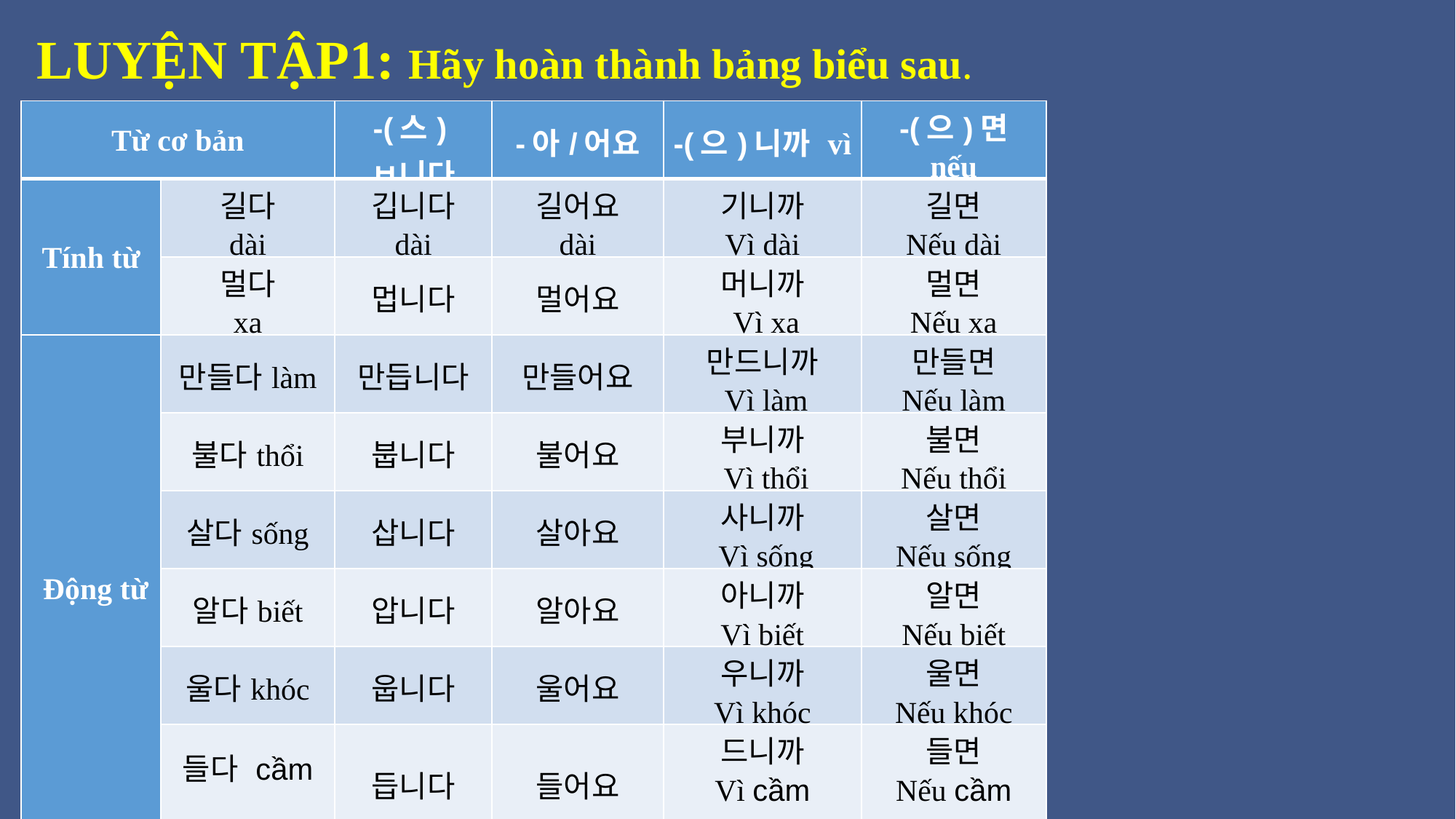

LUYỆN TẬP1: Hãy hoàn thành bảng biểu sau.
| Từ cơ bản |  | -(스)ㅂ니다 | -아/어요 | -(으)니까 vì | -(으)면 nếu |
| --- | --- | --- | --- | --- | --- |
| Tính từ | 길다 dài | 깁니다 dài | 길어요 dài | 기니까 Vì dài | 길면 Nếu dài |
|  | 멀다 xa | 멉니다 | 멀어요 | 머니까 Vì xa | 멀면 Nếu xa |
| Động từ | 만들다làm | 만듭니다 | 만들어요 | 만드니까 Vì làm | 만들면 Nếu làm |
|  | 불다thổi | 붑니다 | 불어요 | 부니까 Vì thổi | 불면 Nếu thổi |
|  | 살다sống | 삽니다 | 살아요 | 사니까 Vì sống | 살면 Nếu sống |
|  | 알다biết | 압니다 | 알아요 | 아니까 Vì biết | 알면 Nếu biết |
|  | 울다khóc | 웁니다 | 울어요 | 우니까 Vì khóc | 울면 Nếu khóc |
|  | 들다 cầm | 듭니다 | 들어요 | 드니까 Vì cầm | 들면 Nếu cầm |